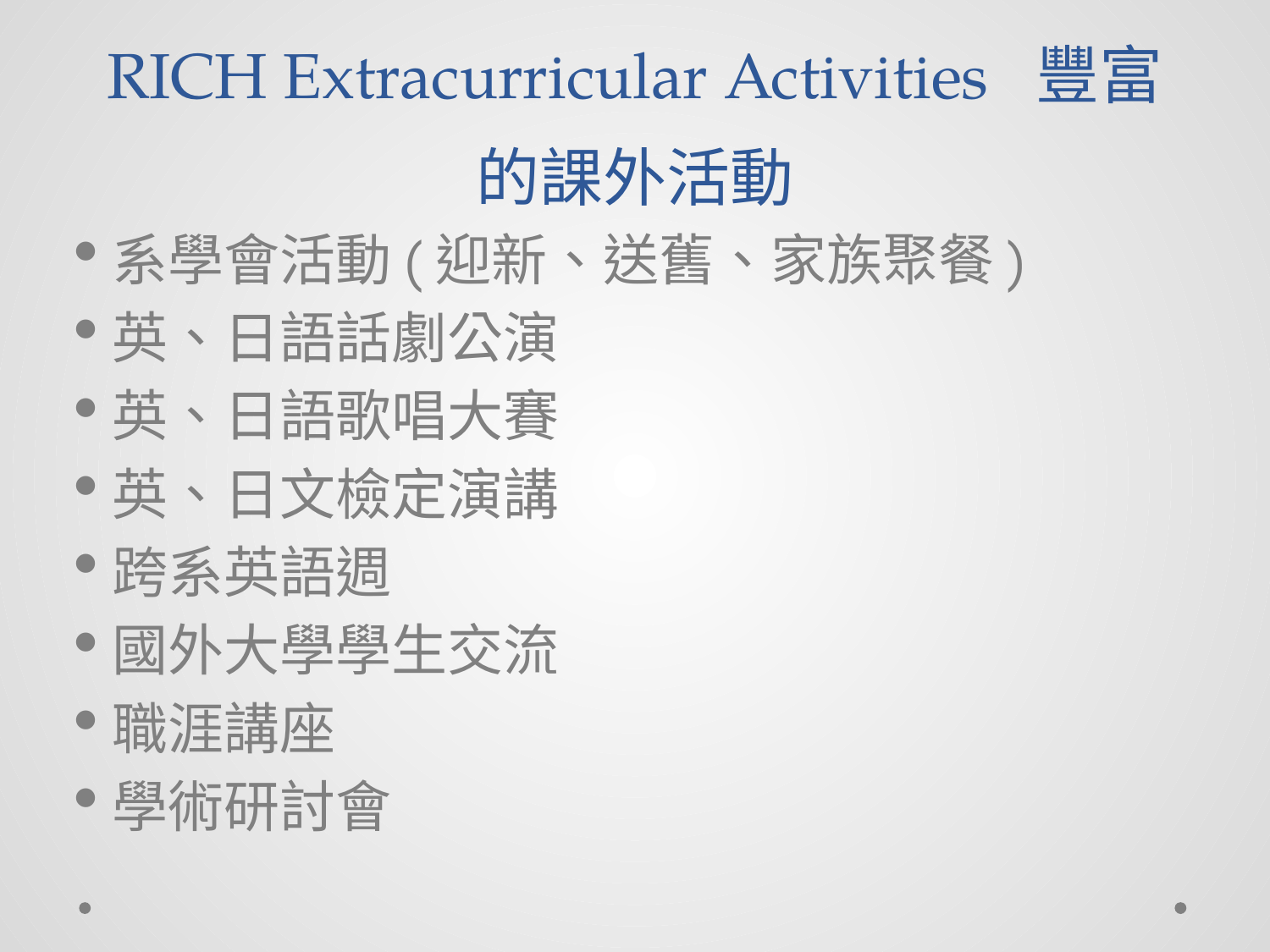

# RICH Extracurricular Activities  豐富的課外活動
系學會活動(迎新、送舊、家族聚餐)
英、日語話劇公演
英、日語歌唱大賽
英、日文檢定演講
跨系英語週
國外大學學生交流
職涯講座
學術研討會